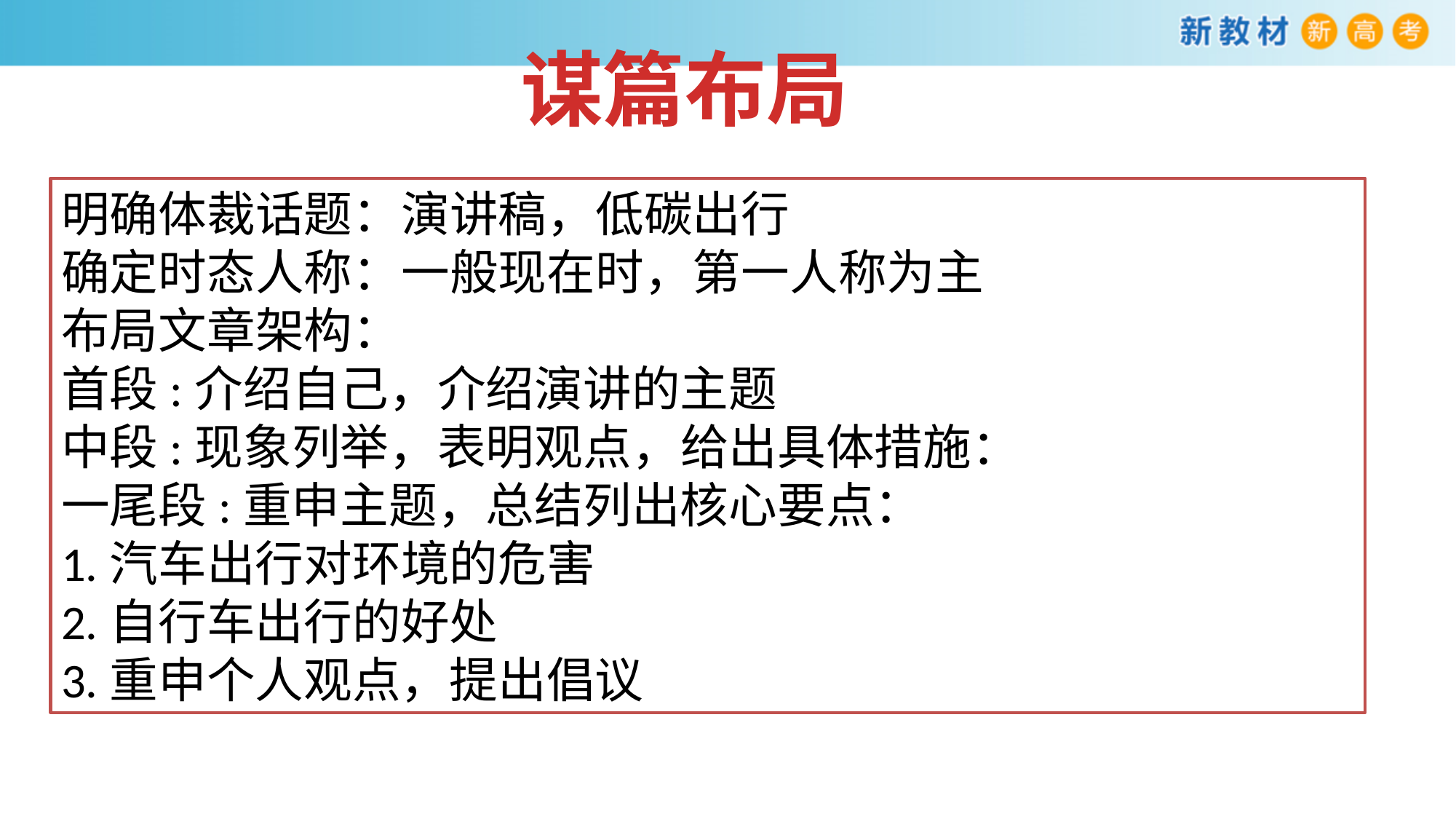

谋篇布局
明确体裁话题：演讲稿，低碳出行
确定时态人称：一般现在时，第一人称为主
布局文章架构：
首段:介绍自己，介绍演讲的主题
中段:现象列举，表明观点，给出具体措施：
一尾段:重申主题，总结列出核心要点：
1.汽车出行对环境的危害
2.自行车出行的好处
3.重申个人观点，提出倡议